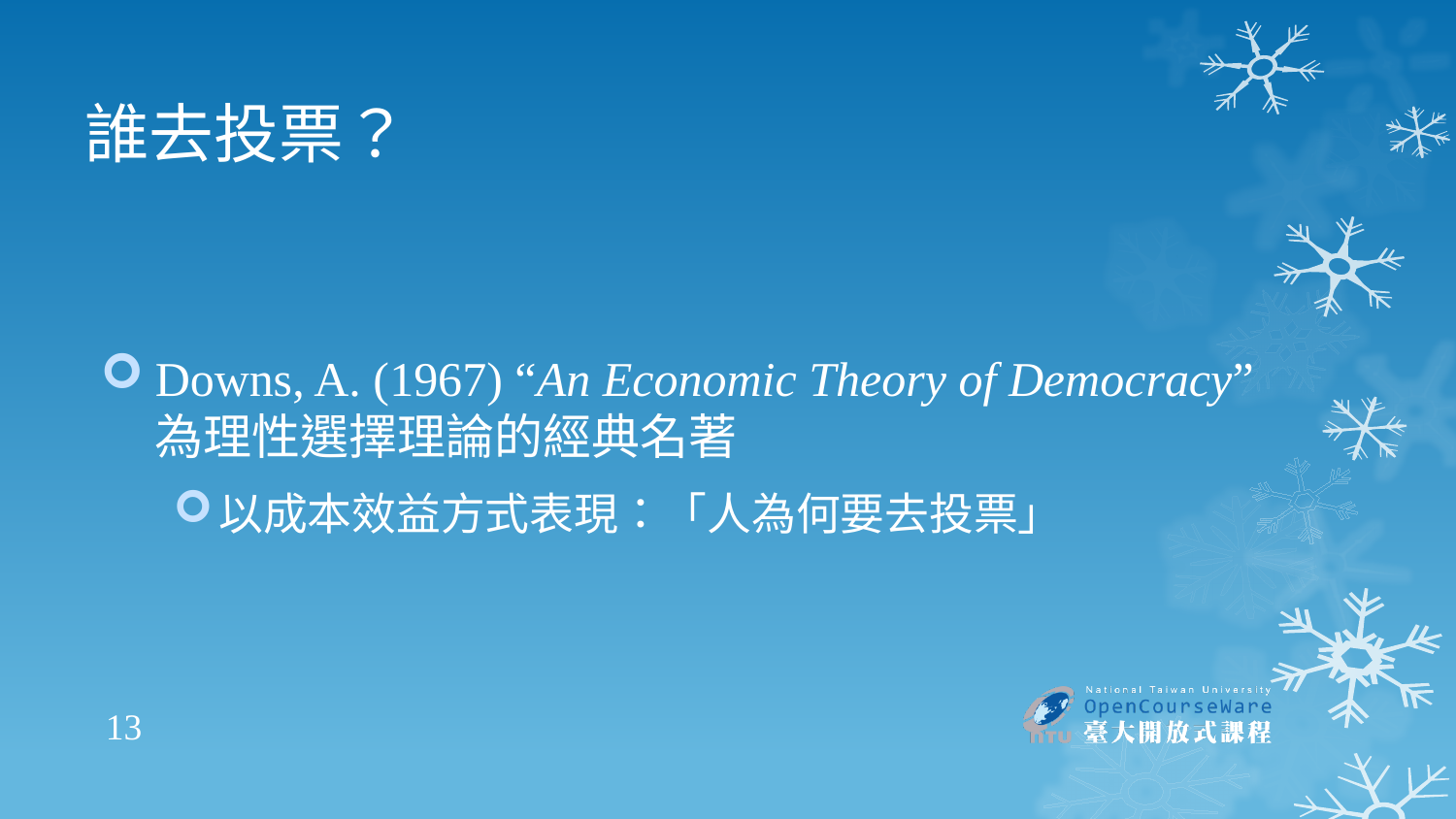

# 誰去投票？
Downs, A. (1967) “An Economic Theory of Democracy”
為理性選擇理論的經典名著
以成本效益方式表現：「人為何要去投票」
13